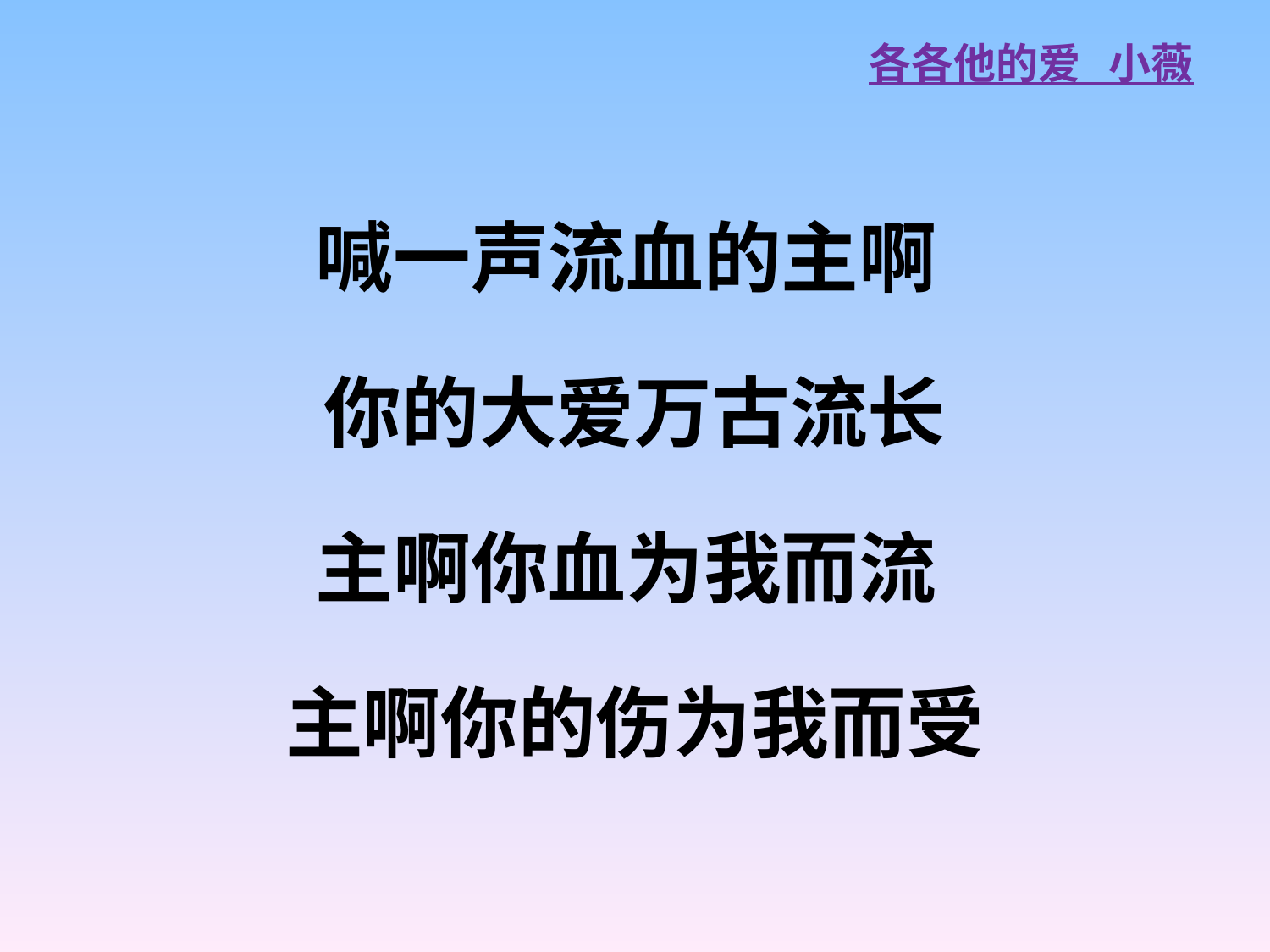

各各他的爱   小薇
喊一声流血的主啊
你的大爱万古流长
主啊你血为我而流
主啊你的伤为我而受